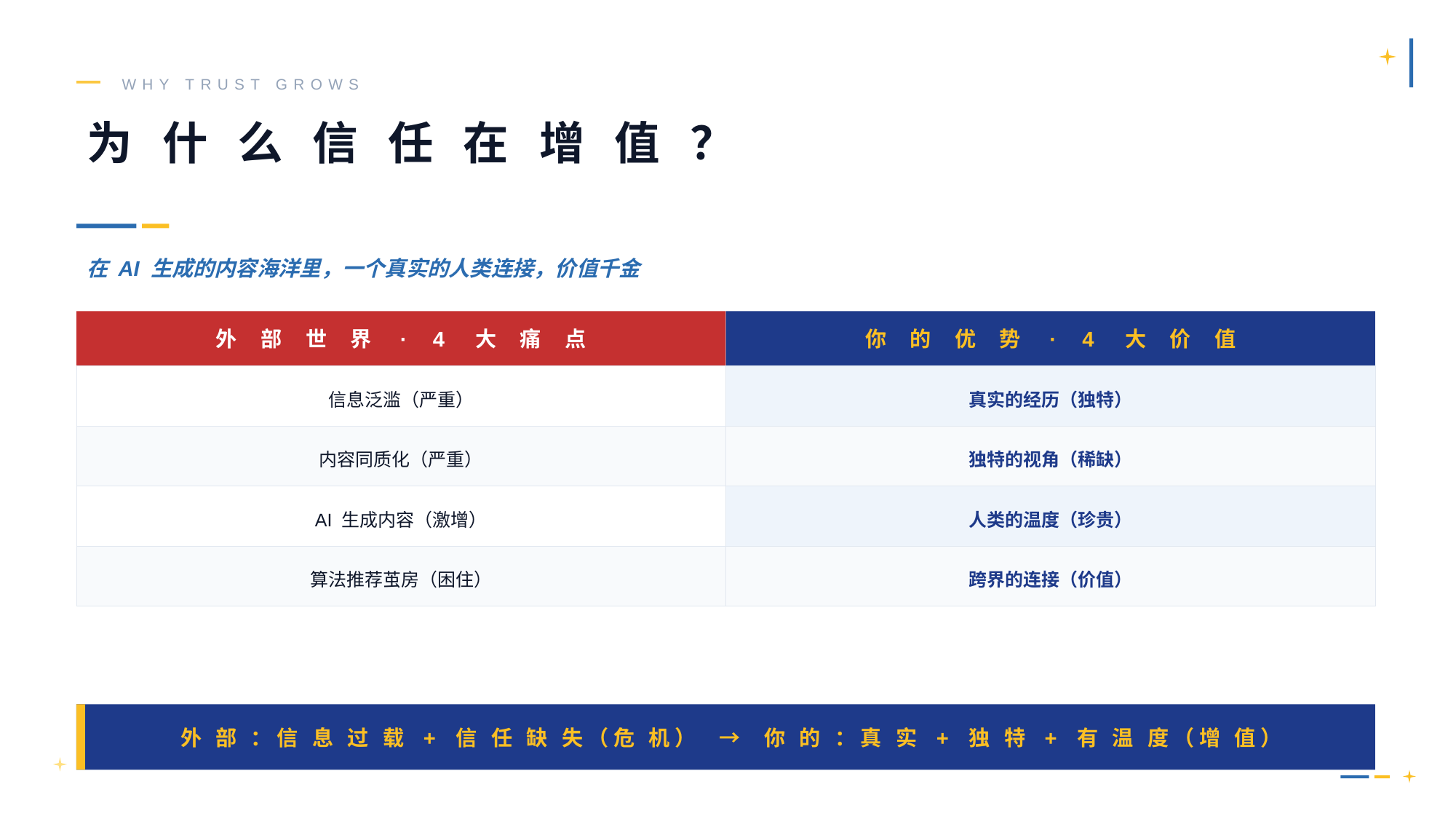

WHY TRUST GROWS

为  什  么  信  任  在  增  值  ？

在 AI 生成的内容海洋里，一个真实的人类连接，价值千金

外  部  世  界  ·  4  大  痛  点

你  的  优  势  ·  4  大  价  值

信息泛滥（严重）

真实的经历（独特）

内容同质化（严重）

独特的视角（稀缺）

AI 生成内容（激增）

人类的温度（珍贵）

算法推荐茧房（困住）

跨界的连接（价值）

外 部 ：信 息 过 载 + 信 任 缺 失（危 机）  →  你 的 ：真 实 + 独 特 + 有 温 度（增 值）